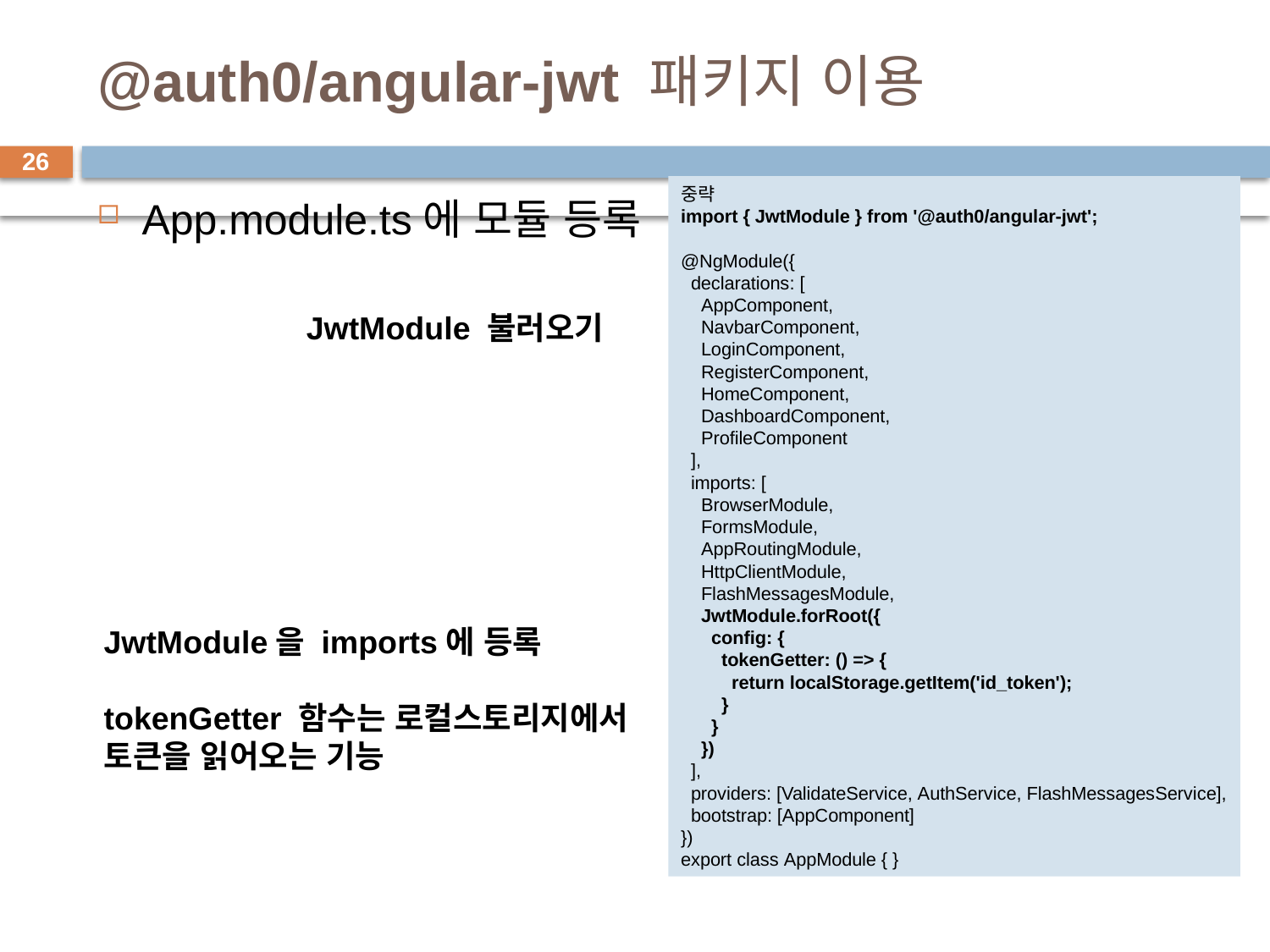

# @auth0/angular-jwt 패키지 이용
26
중략
import { JwtModule } from '@auth0/angular-jwt';
@NgModule({
  declarations: [
    AppComponent,
    NavbarComponent,
    LoginComponent,
    RegisterComponent,
    HomeComponent,
    DashboardComponent,
    ProfileComponent
  ],
  imports: [
    BrowserModule,
    FormsModule,
    AppRoutingModule,
    HttpClientModule,
    FlashMessagesModule,
    JwtModule.forRoot({
      config: {
        tokenGetter: () => {
          return localStorage.getItem('id_token');
        }
      }
    })
  ],
  providers: [ValidateService, AuthService, FlashMessagesService],
  bootstrap: [AppComponent]
})
export class AppModule { }
App.module.ts에 모듈 등록
JwtModule 불러오기
JwtModule을 imports에 등록

tokenGetter 함수는 로컬스토리지에서
토큰을 읽어오는 기능